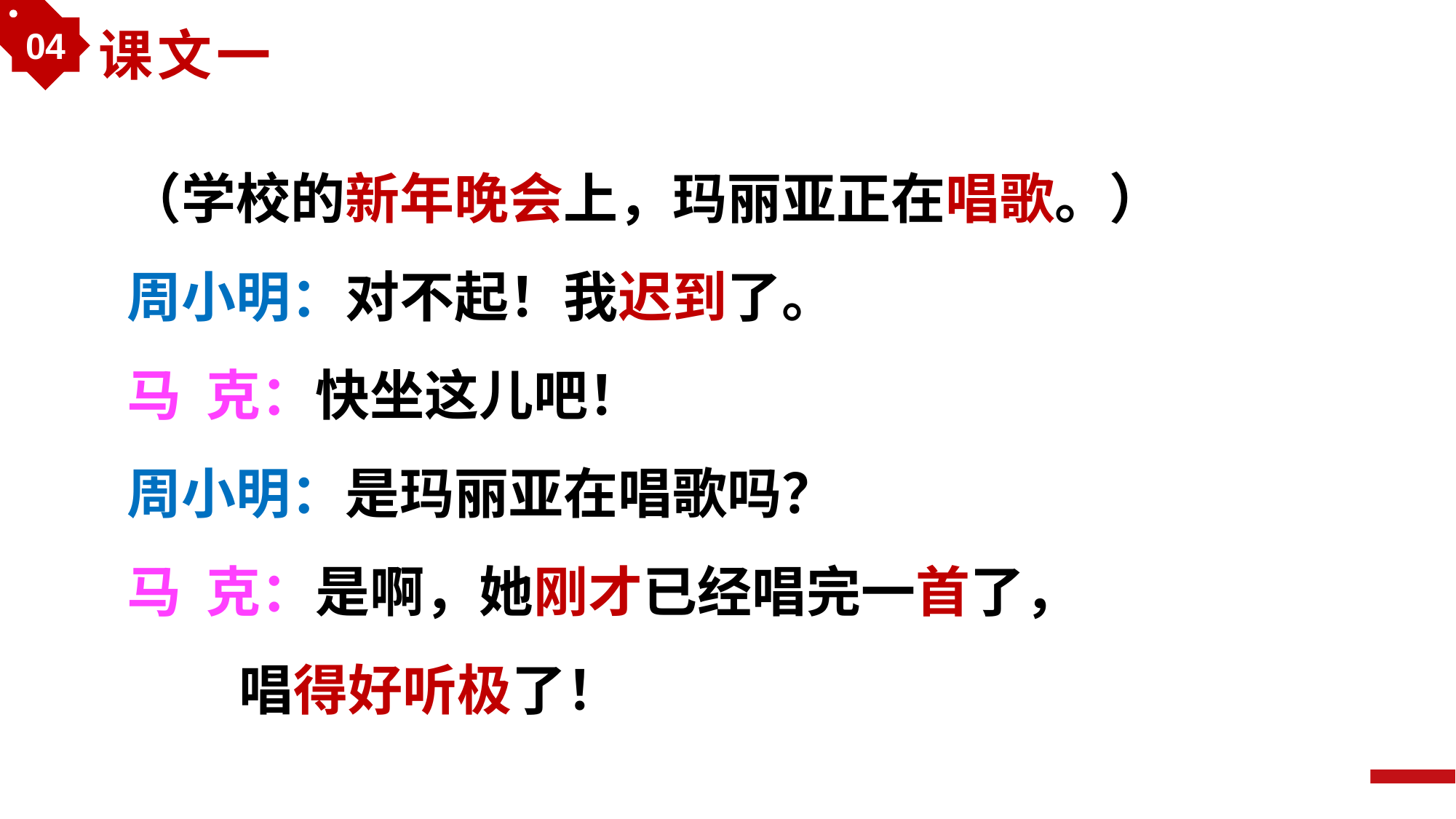

04
课文一
（学校的新年晚会上，玛丽亚正在唱歌。）
周小明：对不起！我迟到了。
马  克：快坐这儿吧！
周小明：是玛丽亚在唱歌吗？
马  克：是啊，她刚才已经唱完一首了，
        唱得好听极了！